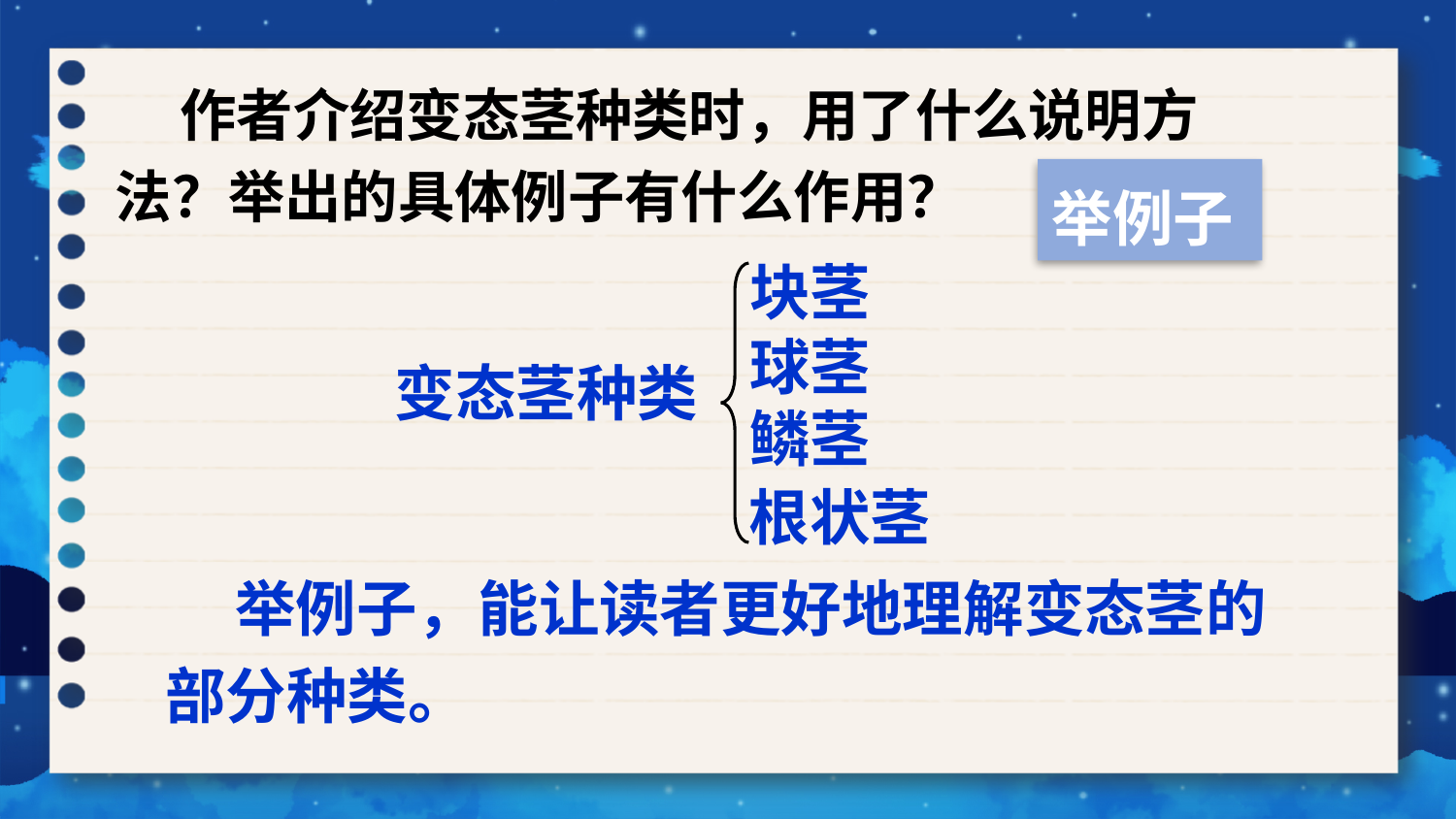

作者介绍变态茎种类时，用了什么说明方法？举出的具体例子有什么作用？
举例子
块茎

球茎
变态茎种类
鳞茎
根状茎
    举例子，能让读者更好地理解变态茎的部分种类。